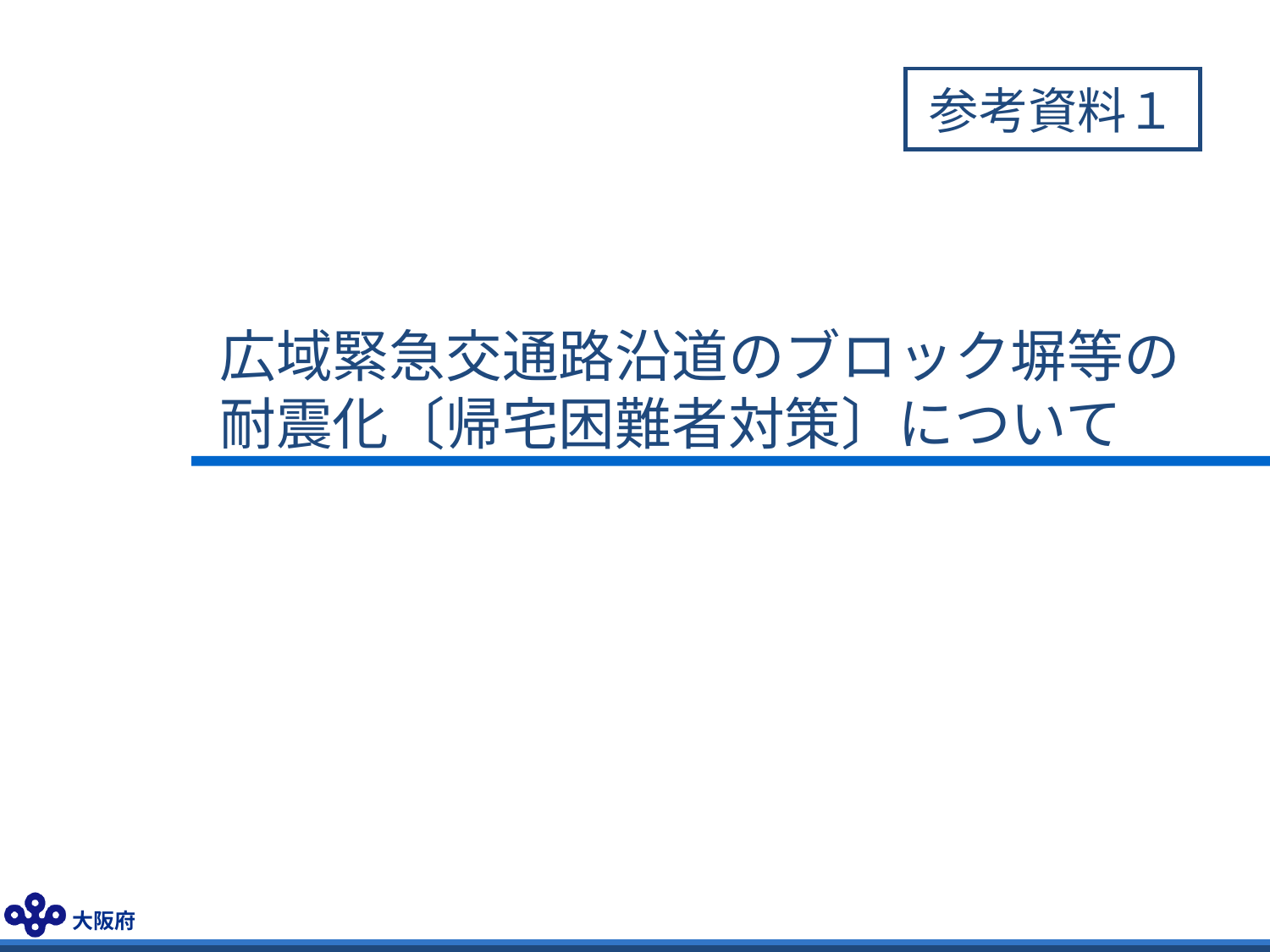

参考資料１
# 広域緊急交通路沿道のブロック塀等の 耐震化〔帰宅困難者対策〕について